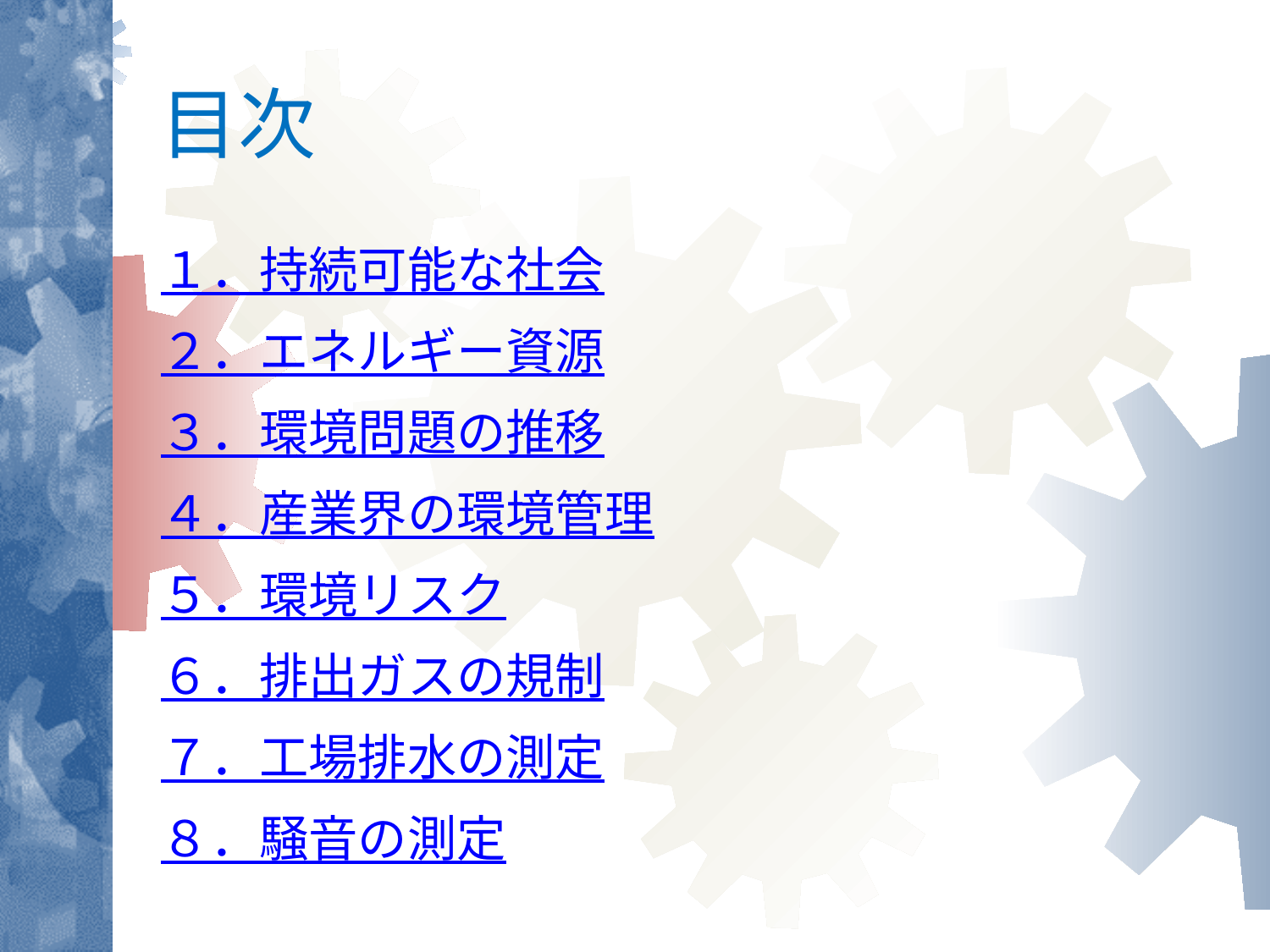

# 目次
１．持続可能な社会
２．エネルギー資源
３．環境問題の推移
４．産業界の環境管理
５．環境リスク
６．排出ガスの規制
７．工場排水の測定
８．騒音の測定